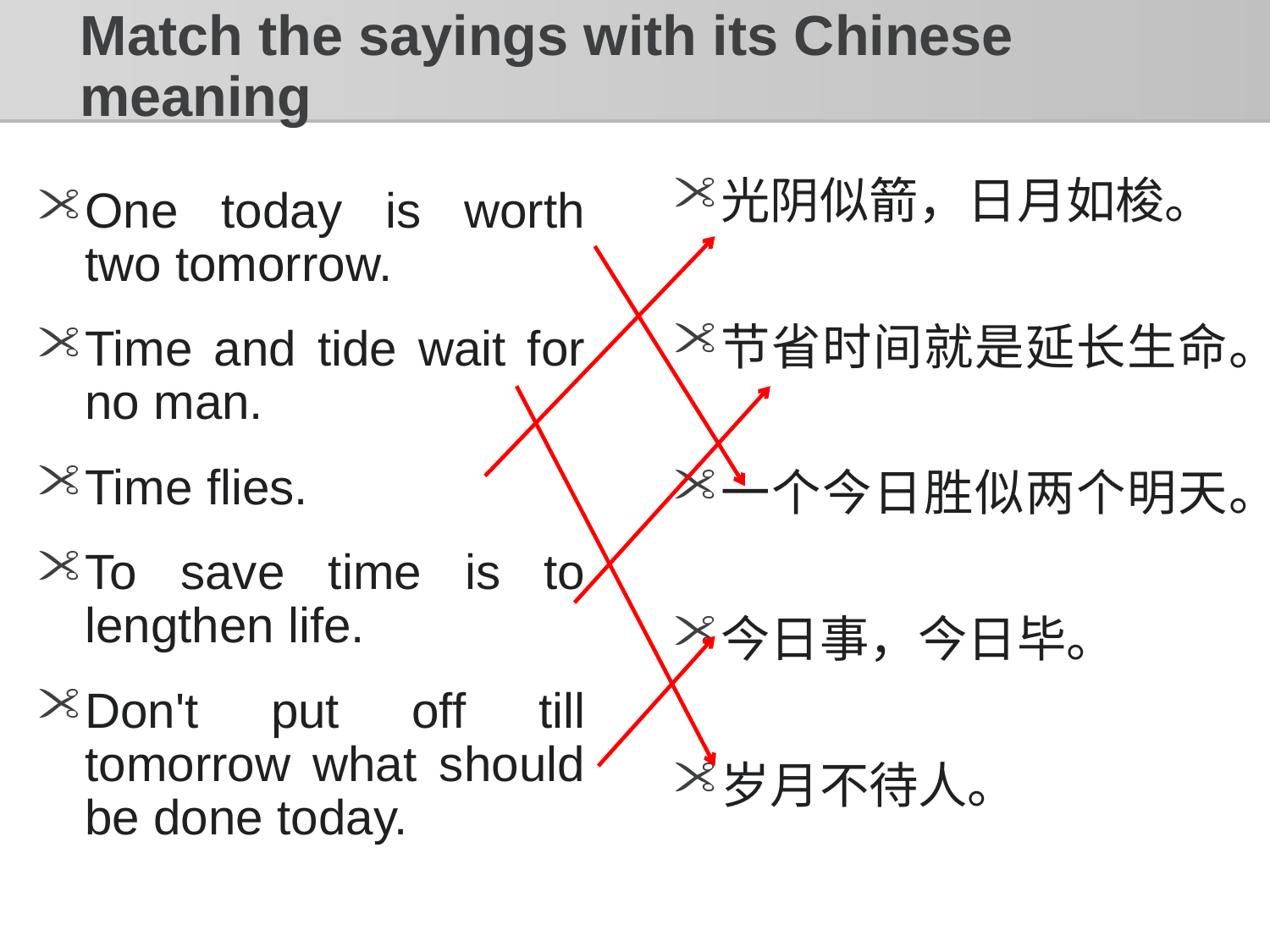

# Match the sayings with its Chinese meaning
One today is worth two tomorrow.
Time and tide wait for no man.
Time flies.
To save time is to lengthen life.
Don't put off till tomorrow what should be done today.
光阴似箭，日月如梭。

节省时间就是延长生命。

一个今日胜似两个明天。

今日事，今日毕。

岁月不待人。